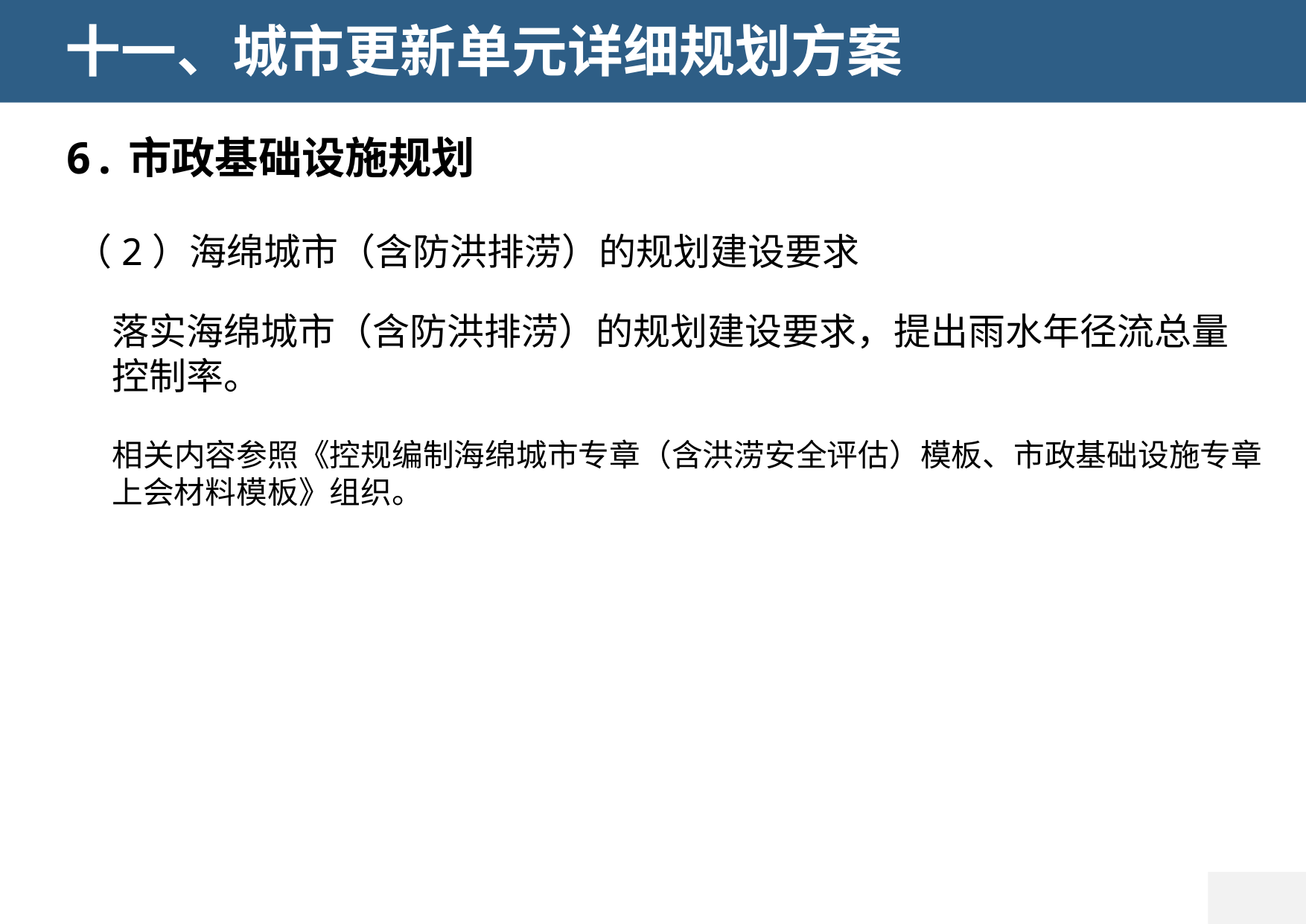

十一、城市更新单元详细规划方案
6.市政基础设施规划
（2）海绵城市（含防洪排涝）的规划建设要求
落实海绵城市（含防洪排涝）的规划建设要求，提出雨水年径流总量控制率。
相关内容参照《控规编制海绵城市专章（含洪涝安全评估）模板、市政基础设施专章上会材料模板》组织。
62